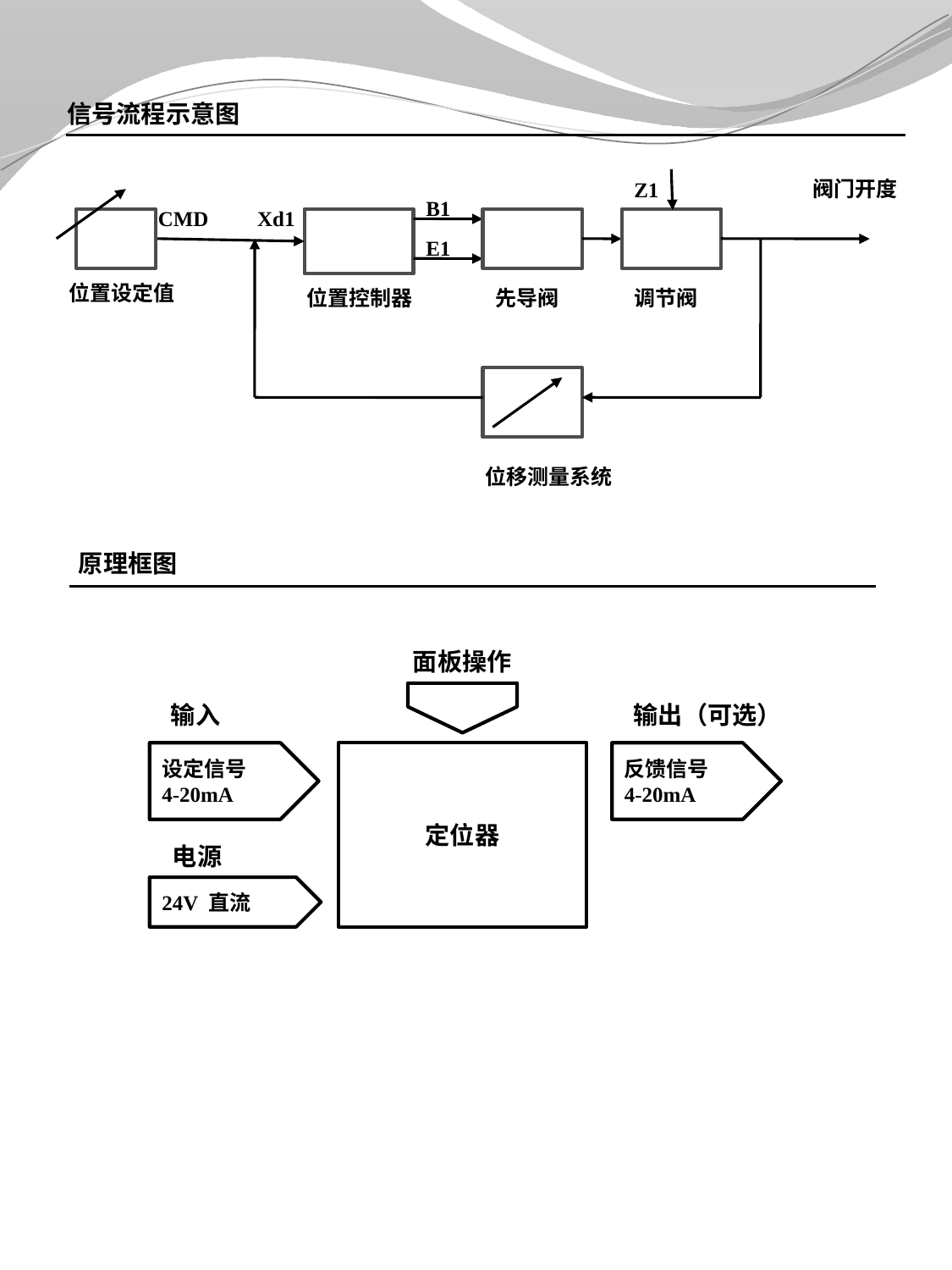

信号流程示意图
Z1
B1
CMD
Xd1

E1
位置设定值
位置控制器
先导阀
调节阀

位移测量系统
阀门开度
原理框图
面板操作

输入
输出（可选）
设定信号
4-20mA
定位器
反馈信号
4-20mA
电源
24V 直流